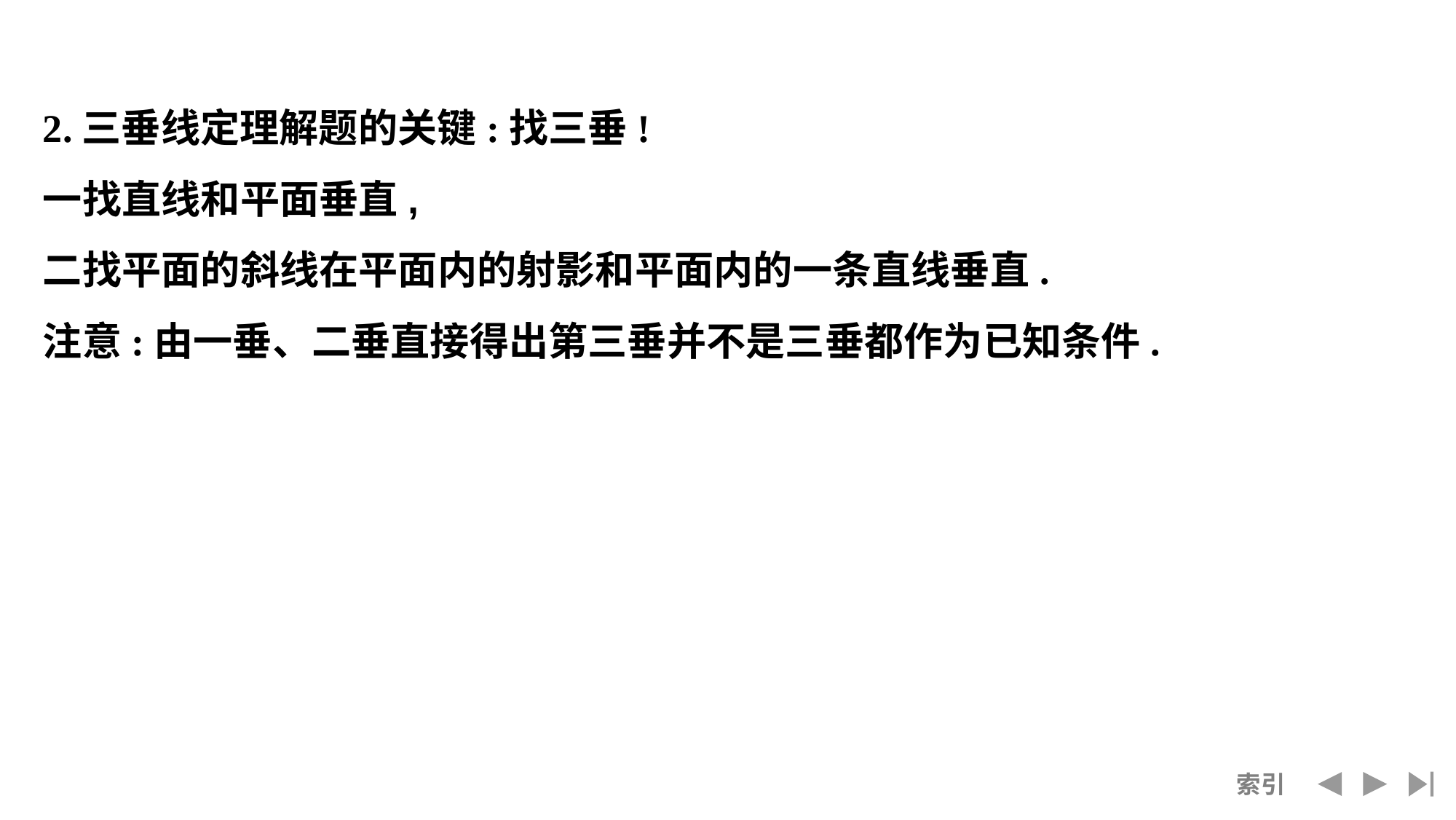

2.三垂线定理解题的关键:找三垂!
一找直线和平面垂直,
二找平面的斜线在平面内的射影和平面内的一条直线垂直.
注意:由一垂、二垂直接得出第三垂并不是三垂都作为已知条件.